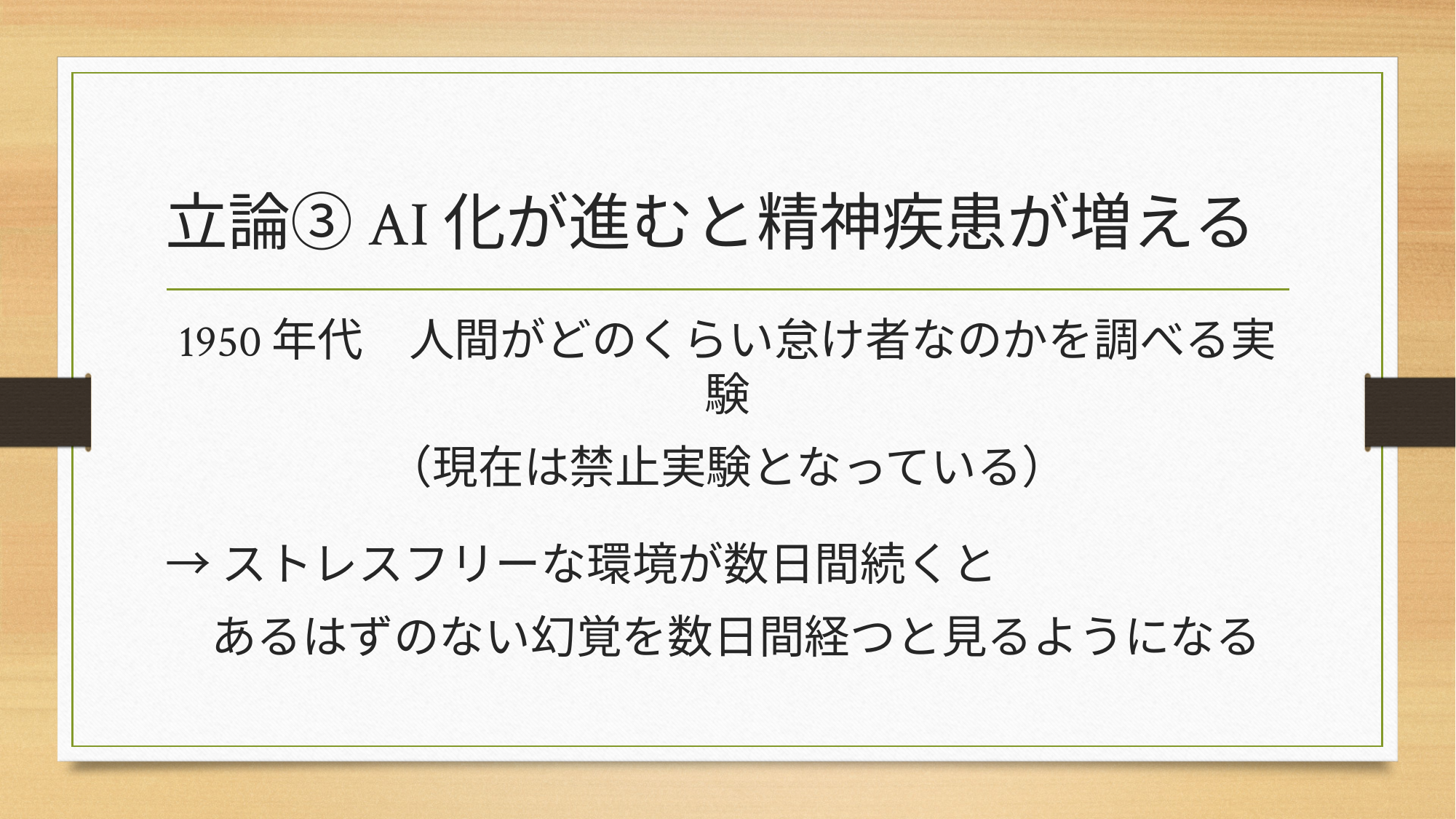

# 立論③AI化が進むと精神疾患が増える
1950年代　人間がどのくらい怠け者なのかを調べる実験
（現在は禁止実験となっている）

→ストレスフリーな環境が数日間続くと
　あるはずのない幻覚を数日間経つと見るようになる